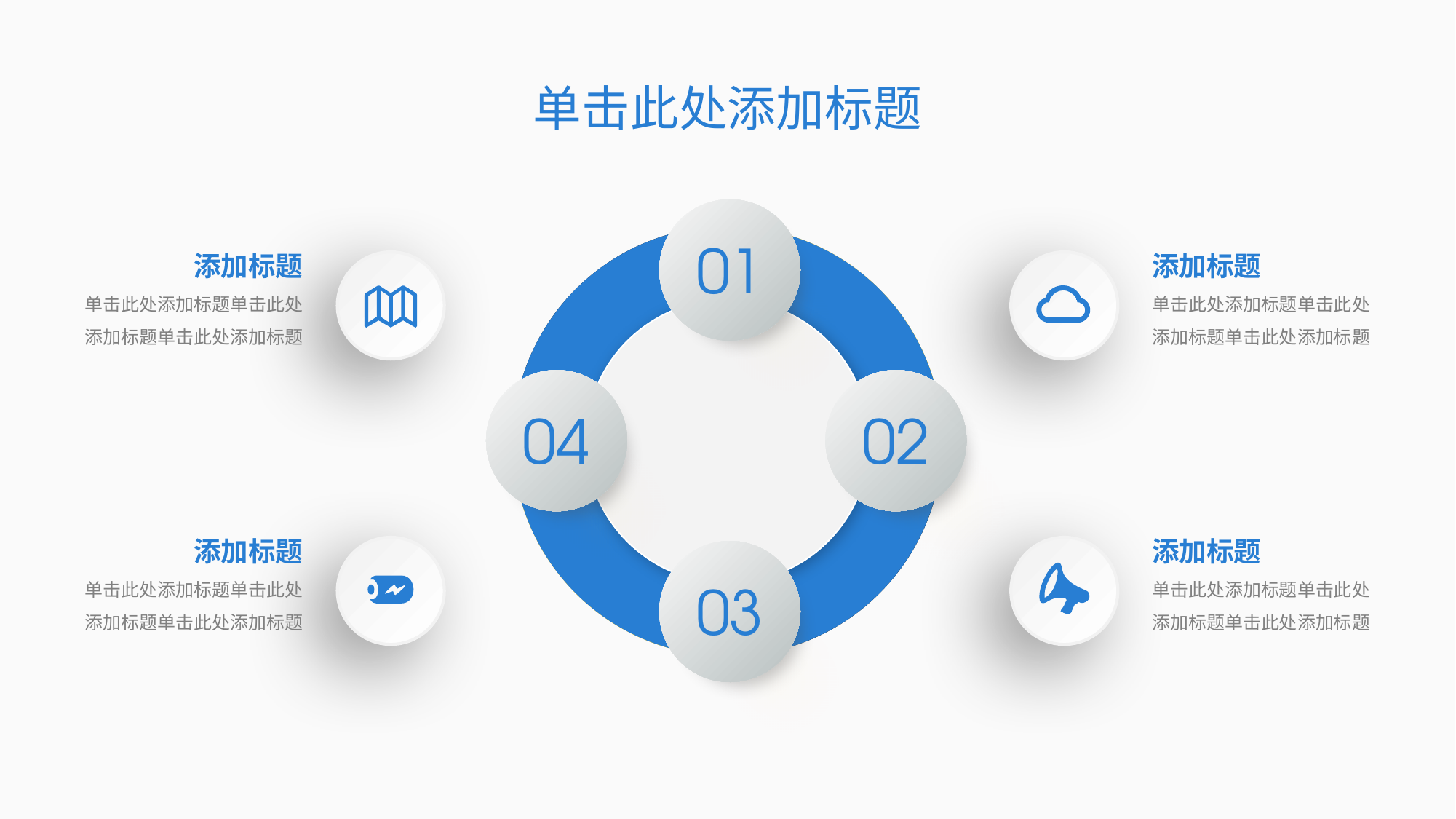

01

04

02

03
添加标题
单击此处添加标题单击此处添加标题单击此处添加标题

添加标题
单击此处添加标题单击此处添加标题单击此处添加标题

添加标题
单击此处添加标题单击此处添加标题单击此处添加标题

添加标题
单击此处添加标题单击此处添加标题单击此处添加标题